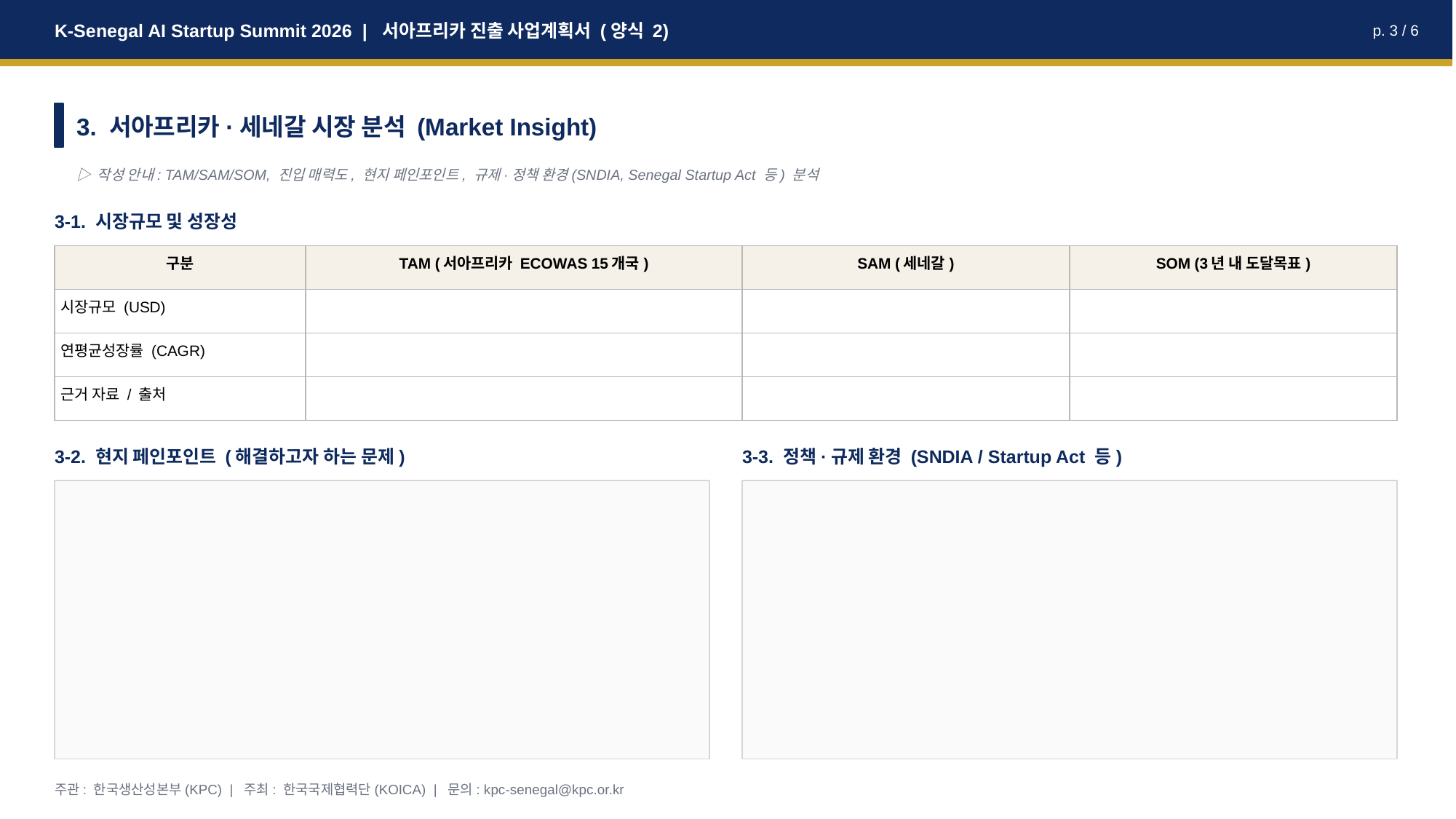

K-Senegal AI Startup Summit 2026  |  서아프리카 진출 사업계획서 (양식 2)
p. 3 / 6

3. 서아프리카·세네갈 시장 분석 (Market Insight)

▷ 작성 안내: TAM/SAM/SOM, 진입 매력도, 현지 페인포인트, 규제·정책 환경(SNDIA, Senegal Startup Act 등) 분석
3-1. 시장규모 및 성장성
| 구분 | TAM (서아프리카 ECOWAS 15개국) | SAM (세네갈) | SOM (3년 내 도달목표) |
| --- | --- | --- | --- |
| 시장규모 (USD) |  |  |  |
| 연평균성장률 (CAGR) |  |  |  |
| 근거 자료 / 출처 |  |  |  |
3-2. 현지 페인포인트 (해결하고자 하는 문제)
3-3. 정책·규제 환경 (SNDIA / Startup Act 등)

주관: 한국생산성본부(KPC)  |  주최: 한국국제협력단(KOICA)  |  문의: kpc-senegal@kpc.or.kr